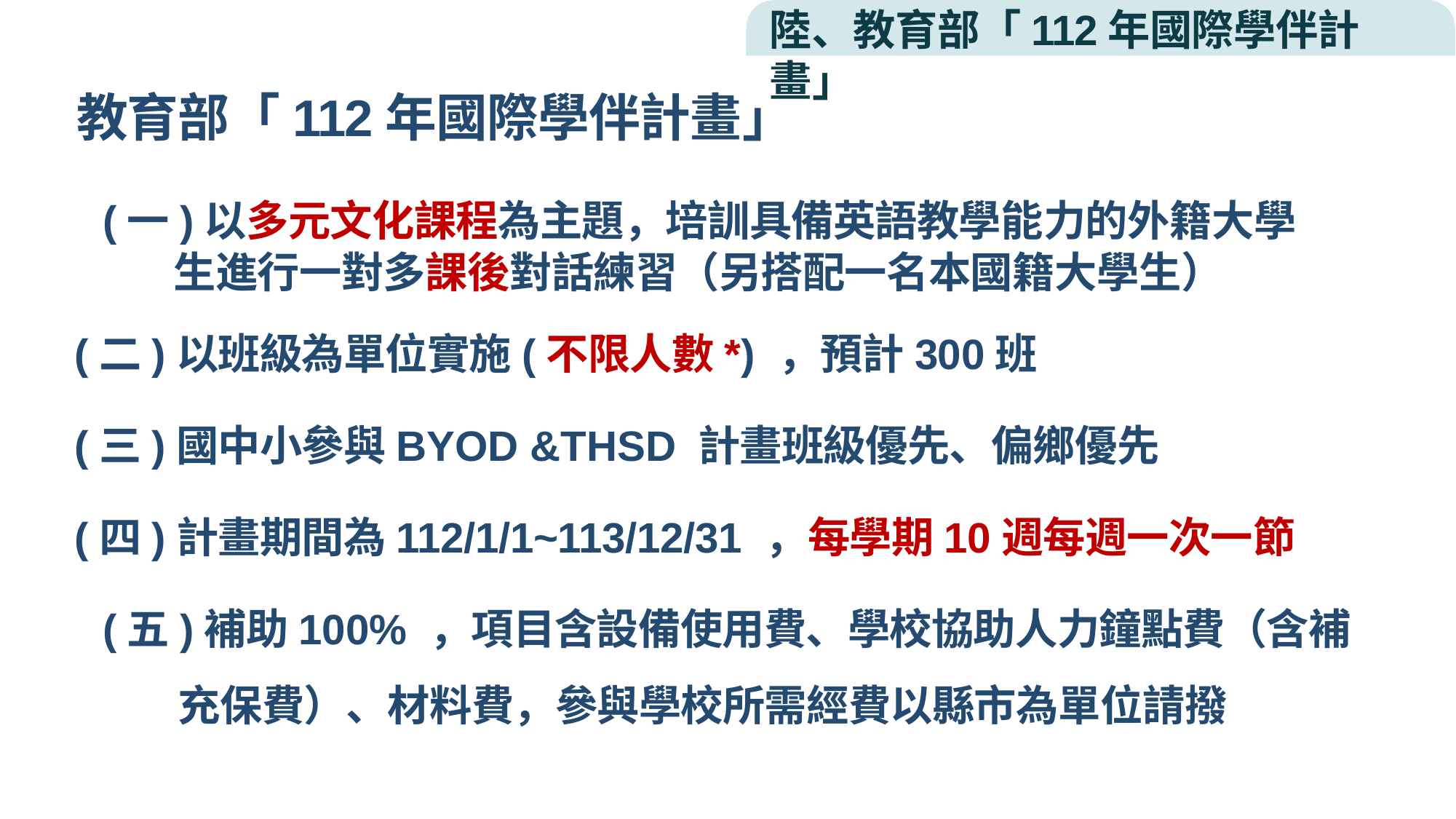

# 陸、教育部「112年國際學伴計畫」
教育部「112年國際學伴計畫」
(一)以多元文化課程為主題，培訓具備英語教學能力的外籍大學生進行一對多課後對話練習（另搭配一名本國籍大學生）
(二)以班級為單位實施(不限人數*) ，預計300班
(三)國中小參與BYOD &THSD 計畫班級優先、偏鄉優先
(四)計畫期間為112/1/1~113/12/31 ，每學期10週每週一次一節
(五)補助100% ，項目含設備使用費、學校協助人力鐘點費（含補充保費）、材料費，參與學校所需經費以縣市為單位請撥